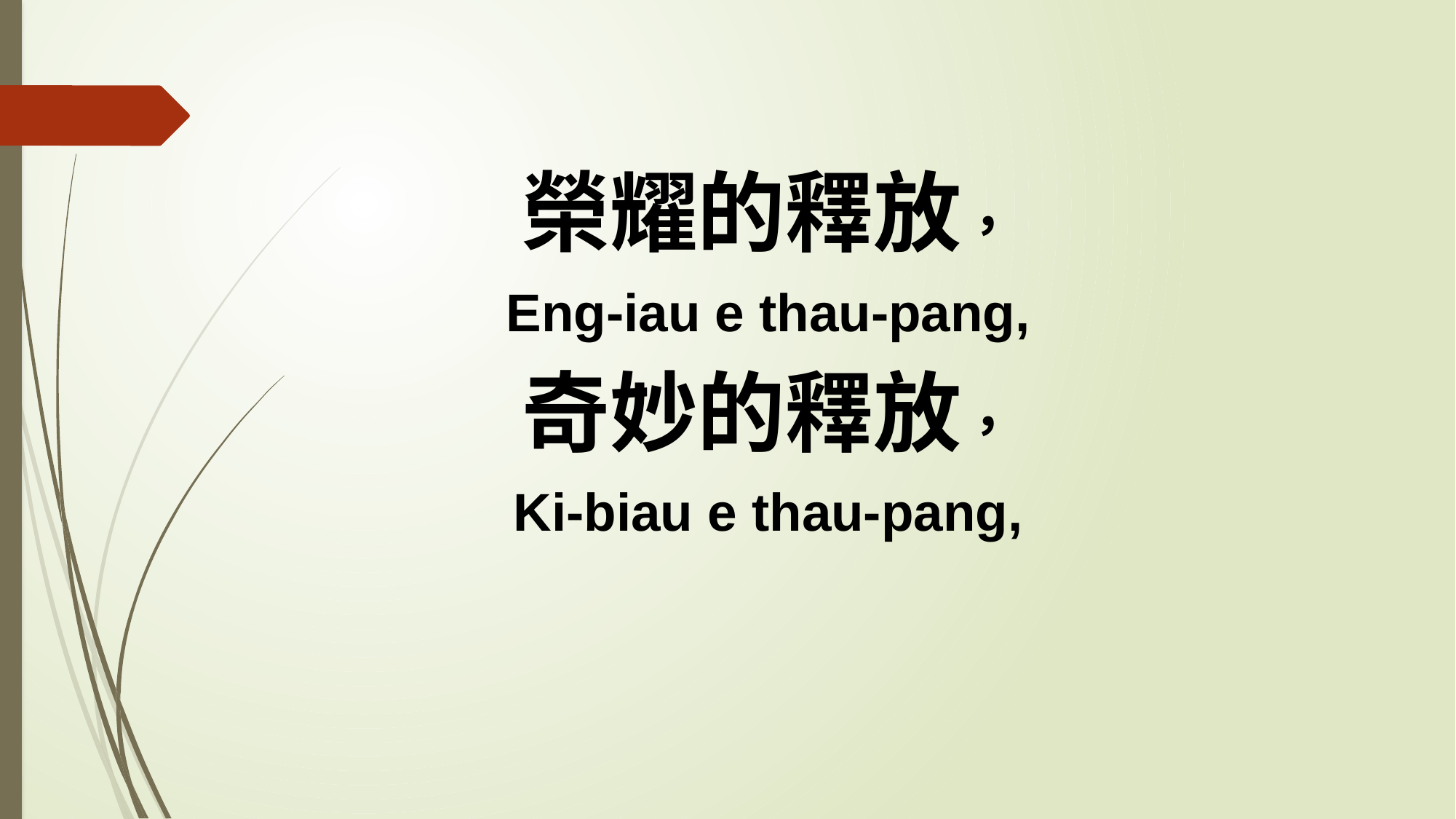

榮耀的釋放，
Eng-iau e thau-pang,
奇妙的釋放，
Ki-biau e thau-pang,